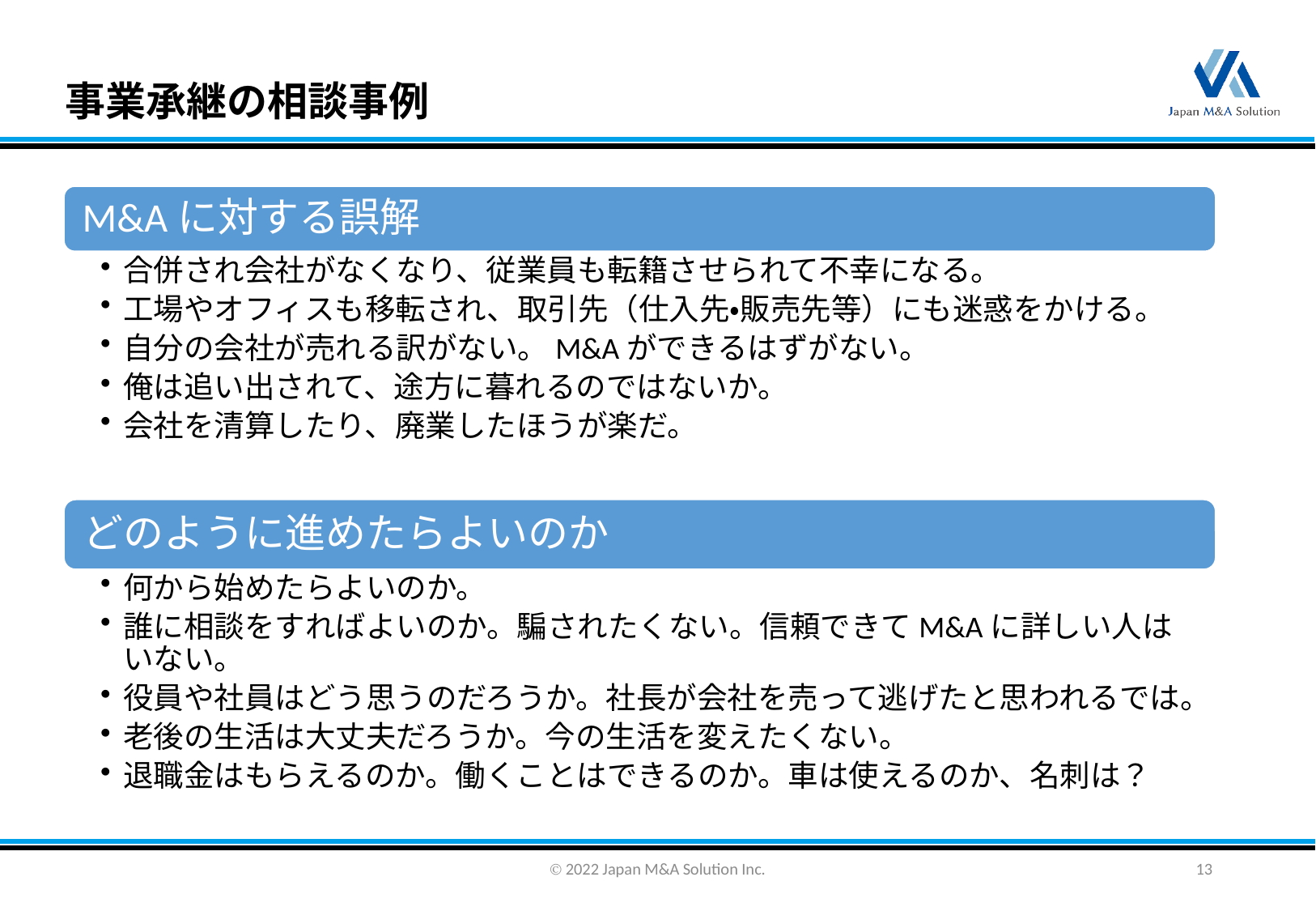

事業承継の相談事例
M&Aに対する誤解
合併され会社がなくなり、従業員も転籍させられて不幸になる。
工場やオフィスも移転され、取引先（仕入先・販売先等）にも迷惑をかける。
自分の会社が売れる訳がない。M&Aができるはずがない。
俺は追い出されて、途方に暮れるのではないか。
会社を清算したり、廃業したほうが楽だ。

どのように進めたらよいのか
何から始めたらよいのか。
誰に相談をすればよいのか。騙されたくない。信頼できてM&Aに詳しい人はいない。
役員や社員はどう思うのだろうか。社長が会社を売って逃げたと思われるでは。
老後の生活は大丈夫だろうか。今の生活を変えたくない。
退職金はもらえるのか。働くことはできるのか。車は使えるのか、名刺は？

Ⓒ 2022 Japan M&A Solution Inc.
13